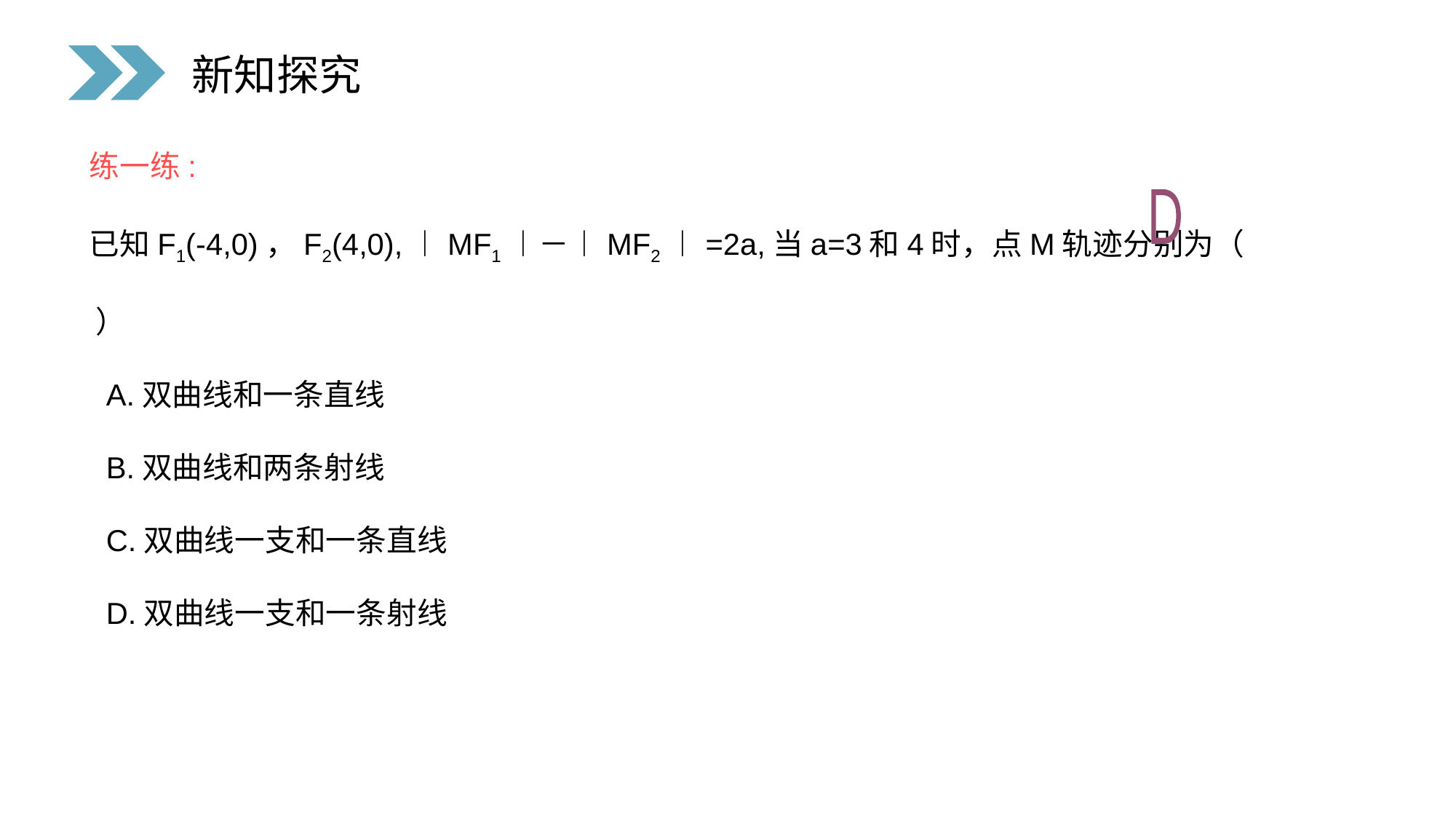

新知探究
练一练:
已知F1(-4,0)，F2(4,0),︱MF1︱－︱MF2︱=2a,当a=3和4时，点M轨迹分别为（         ）
  A.双曲线和一条直线
  B.双曲线和两条射线
  C.双曲线一支和一条直线
  D.双曲线一支和一条射线
D